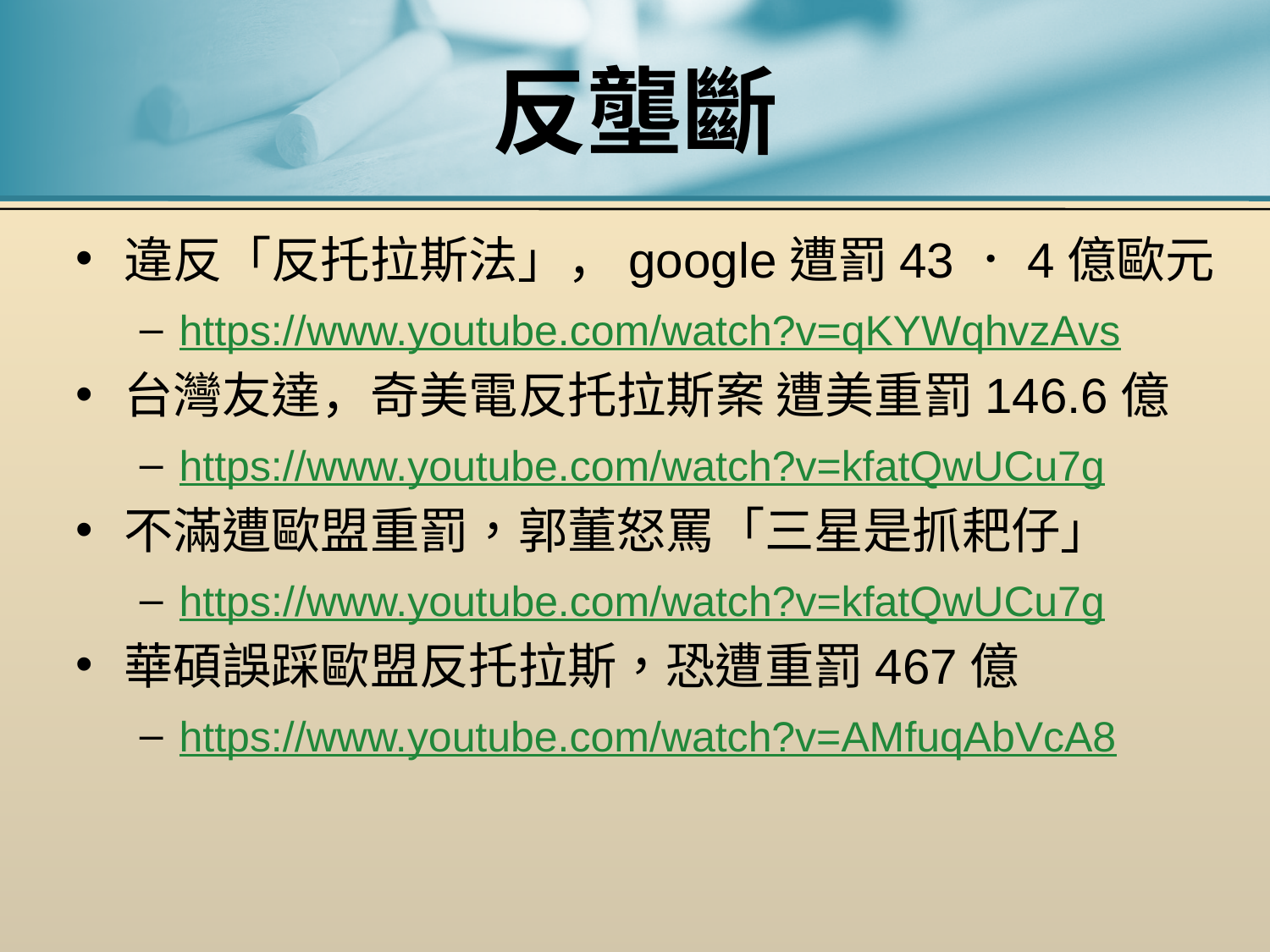

# 反壟斷
違反「反托拉斯法」，google遭罰43．4億歐元
https://www.youtube.com/watch?v=qKYWqhvzAvs
台灣友達，奇美電反托拉斯案 遭美重罰146.6億
https://www.youtube.com/watch?v=kfatQwUCu7g
不滿遭歐盟重罰，郭董怒罵「三星是抓耙仔」
https://www.youtube.com/watch?v=kfatQwUCu7g
華碩誤踩歐盟反托拉斯，恐遭重罰467億
https://www.youtube.com/watch?v=AMfuqAbVcA8